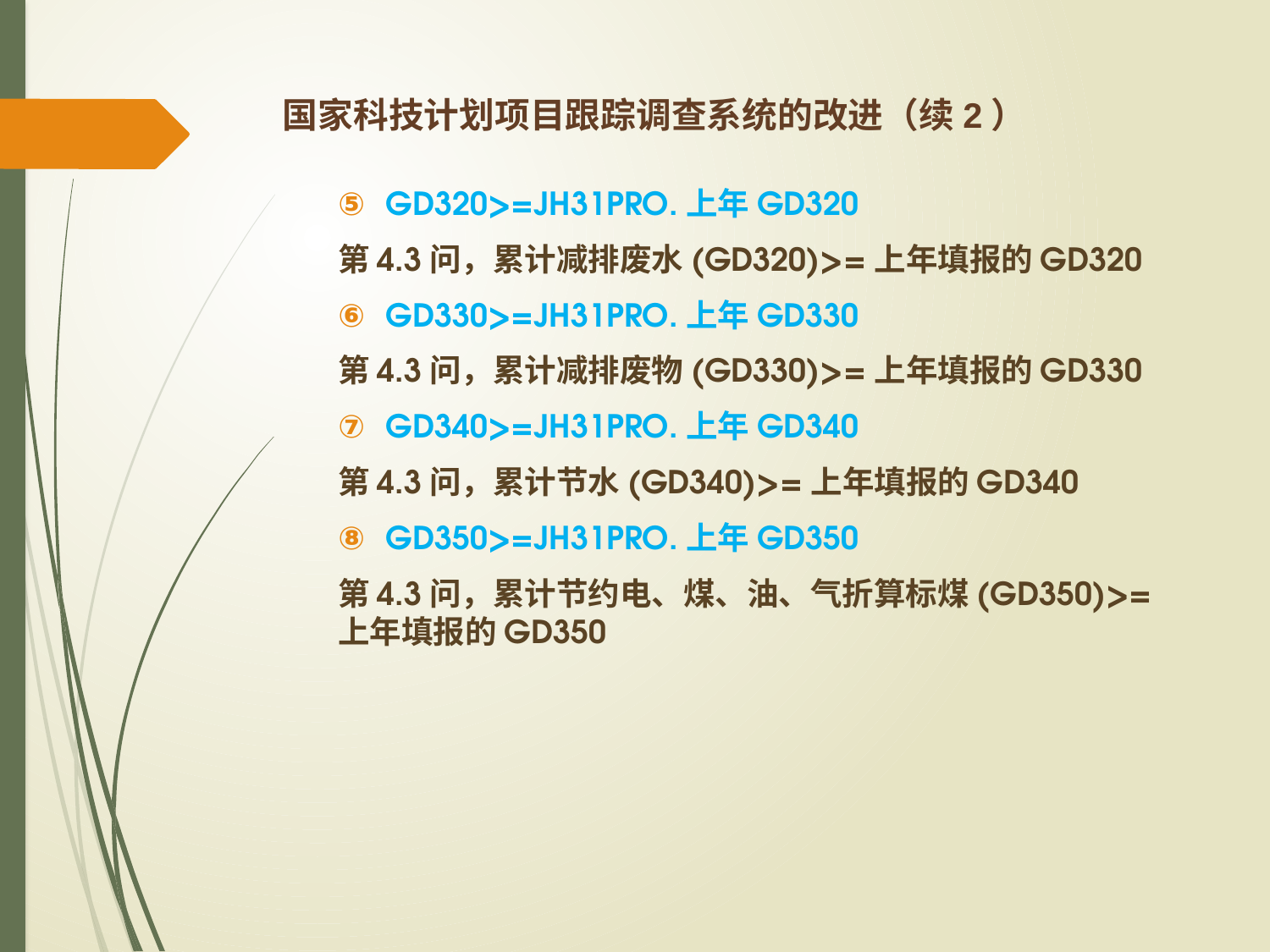

# 国家科技计划项目跟踪调查系统的改进（续2）
GD320>=JH31PRO.上年GD320
第4.3问，累计减排废水(GD320)>=上年填报的GD320
GD330>=JH31PRO.上年GD330
第4.3问，累计减排废物(GD330)>=上年填报的GD330
GD340>=JH31PRO.上年GD340
第4.3问，累计节水(GD340)>=上年填报的GD340
GD350>=JH31PRO.上年GD350
第4.3问，累计节约电、煤、油、气折算标煤(GD350)>=上年填报的GD350